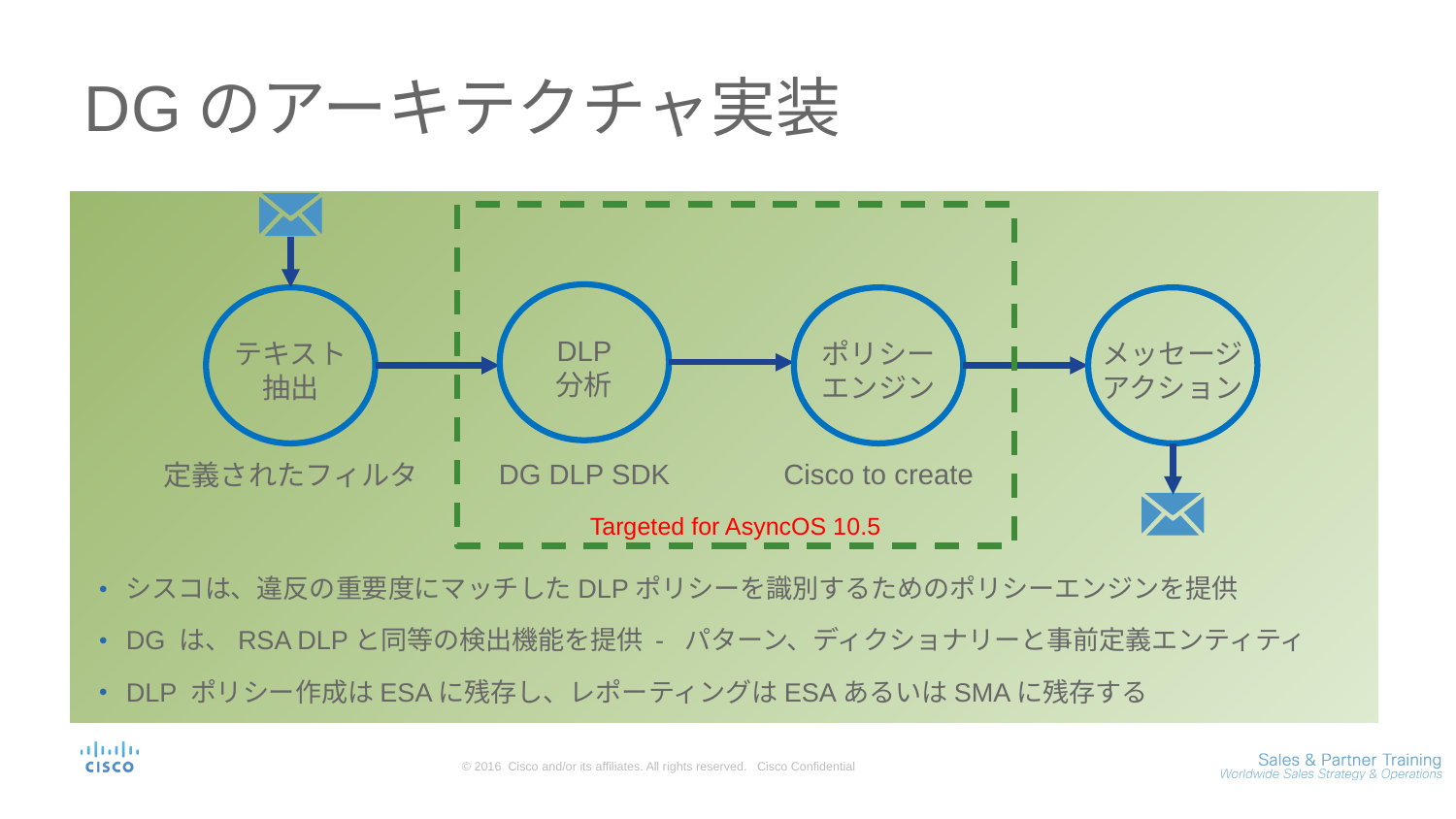

# DGのアーキテクチャ実装

DLP
分析
メッセージ
アクション
テキスト
抽出
ポリシー
エンジン
DG DLP SDK
Cisco to create
定義されたフィルタ

Targeted for AsyncOS 10.5
シスコは、違反の重要度にマッチしたDLPポリシーを識別するためのポリシーエンジンを提供
DG は、RSA DLPと同等の検出機能を提供 -  パターン、ディクショナリーと事前定義エンティティ
DLP ポリシー作成はESAに残存し、レポーティングはESAあるいはSMAに残存する